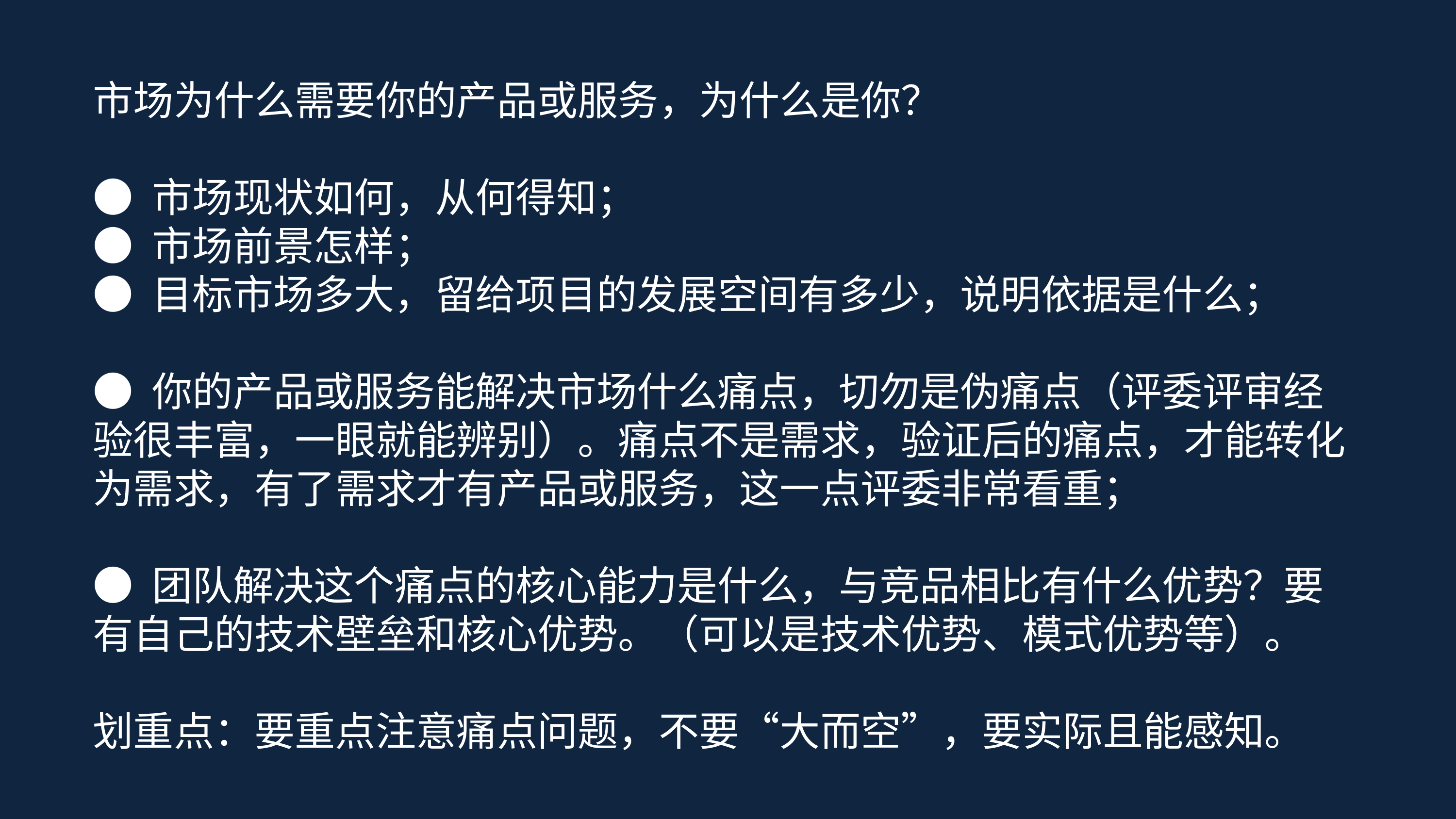

市场为什么需要你的产品或服务，为什么是你？

● 市场现状如何，从何得知；
● 市场前景怎样；
● 目标市场多大，留给项目的发展空间有多少，说明依据是什么；

● 你的产品或服务能解决市场什么痛点，切勿是伪痛点（评委评审经验很丰富，一眼就能辨别）。痛点不是需求，验证后的痛点，才能转化为需求，有了需求才有产品或服务，这一点评委非常看重；

● 团队解决这个痛点的核心能力是什么，与竞品相比有什么优势？要有自己的技术壁垒和核心优势。（可以是技术优势、模式优势等）。

划重点：要重点注意痛点问题，不要“大而空”，要实际且能感知。